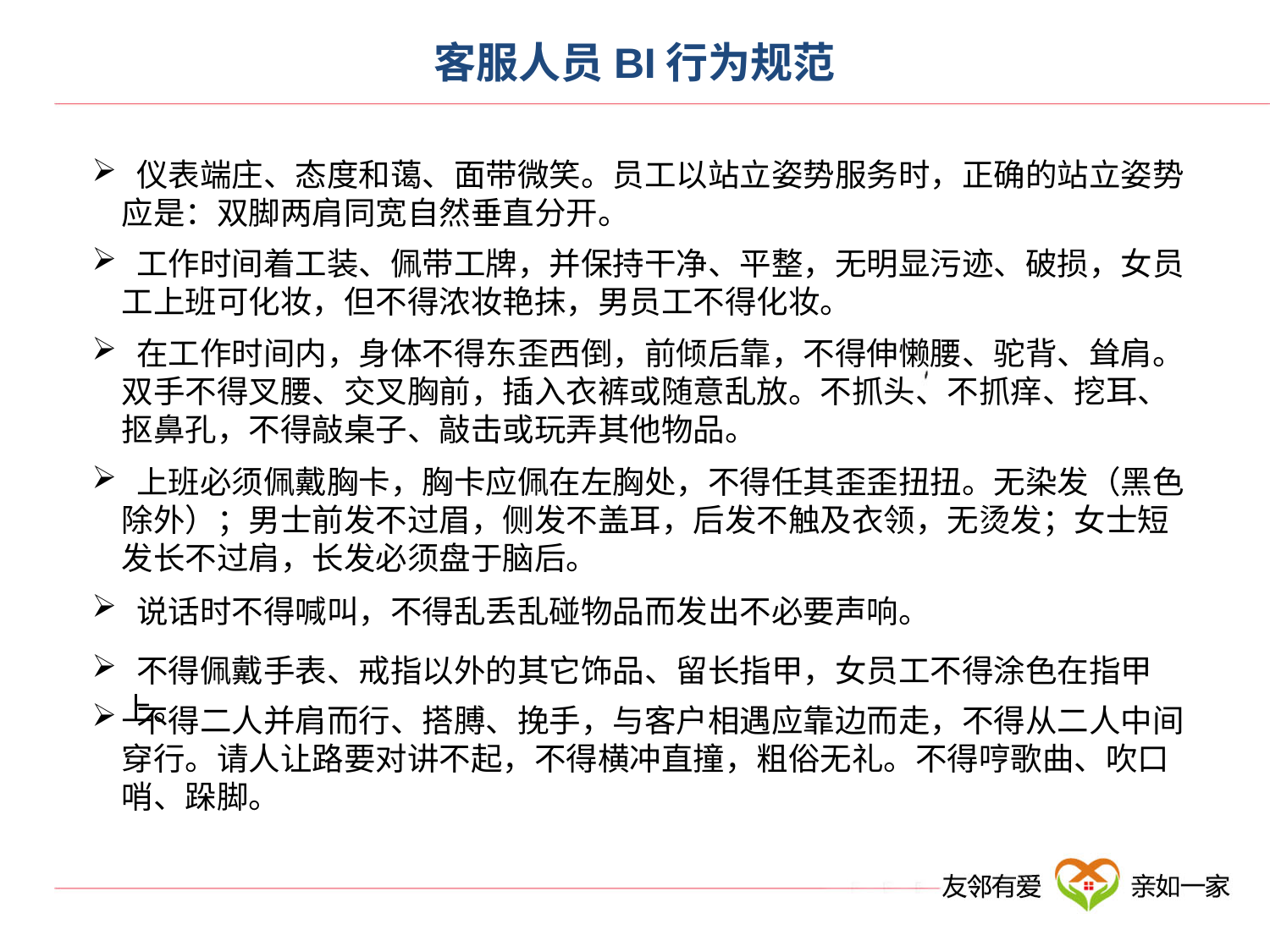

# 客服人员BI行为规范
 仪表端庄、态度和蔼、面带微笑。员工以站立姿势服务时，正确的站立姿势应是：双脚两肩同宽自然垂直分开。
 工作时间着工装、佩带工牌，并保持干净、平整，无明显污迹、破损，女员工上班可化妆，但不得浓妆艳抹，男员工不得化妆。
 在工作时间内，身体不得东歪西倒，前倾后靠，不得伸懒腰、驼背、耸肩。双手不得叉腰、交叉胸前，插入衣裤或随意乱放。不抓头、不抓痒、挖耳、抠鼻孔，不得敲桌子、敲击或玩弄其他物品。
 上班必须佩戴胸卡，胸卡应佩在左胸处，不得任其歪歪扭扭。无染发（黑色除外）；男士前发不过眉，侧发不盖耳，后发不触及衣领，无烫发；女士短发长不过肩，长发必须盘于脑后。
 说话时不得喊叫，不得乱丢乱碰物品而发出不必要声响。
 不得佩戴手表、戒指以外的其它饰品、留长指甲，女员工不得涂色在指甲上。
 不得二人并肩而行、搭膊、挽手，与客户相遇应靠边而走，不得从二人中间穿行。请人让路要对讲不起，不得横冲直撞，粗俗无礼。不得哼歌曲、吹口哨、跺脚。